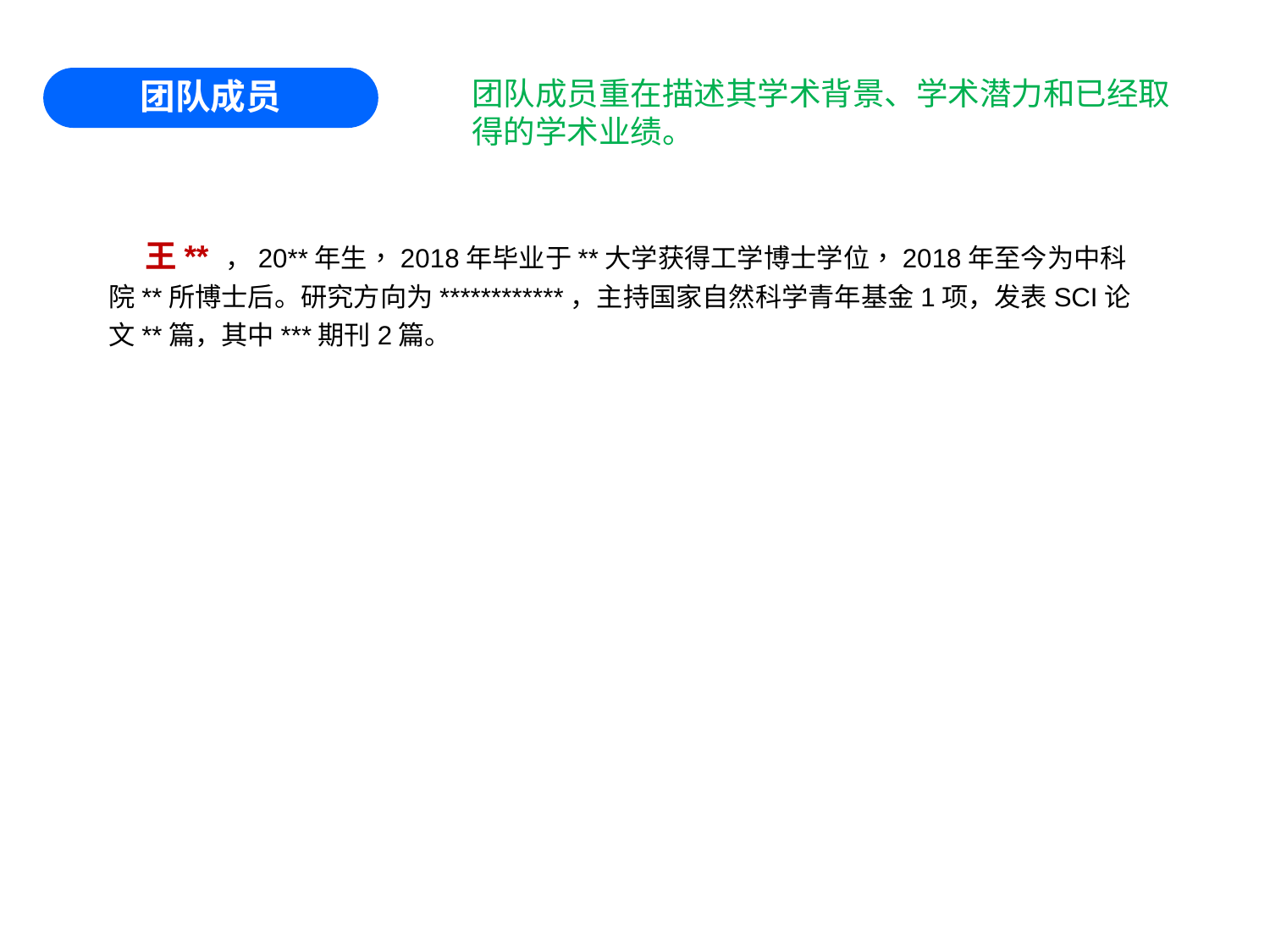

团队成员
团队成员重在描述其学术背景、学术潜力和已经取得的学术业绩。
     王** ，20**年生，2018年毕业于**大学获得工学博士学位，2018年至今为中科院**所博士后。研究方向为************，主持国家自然科学青年基金1项，发表SCI论文**篇，其中***期刊2篇。